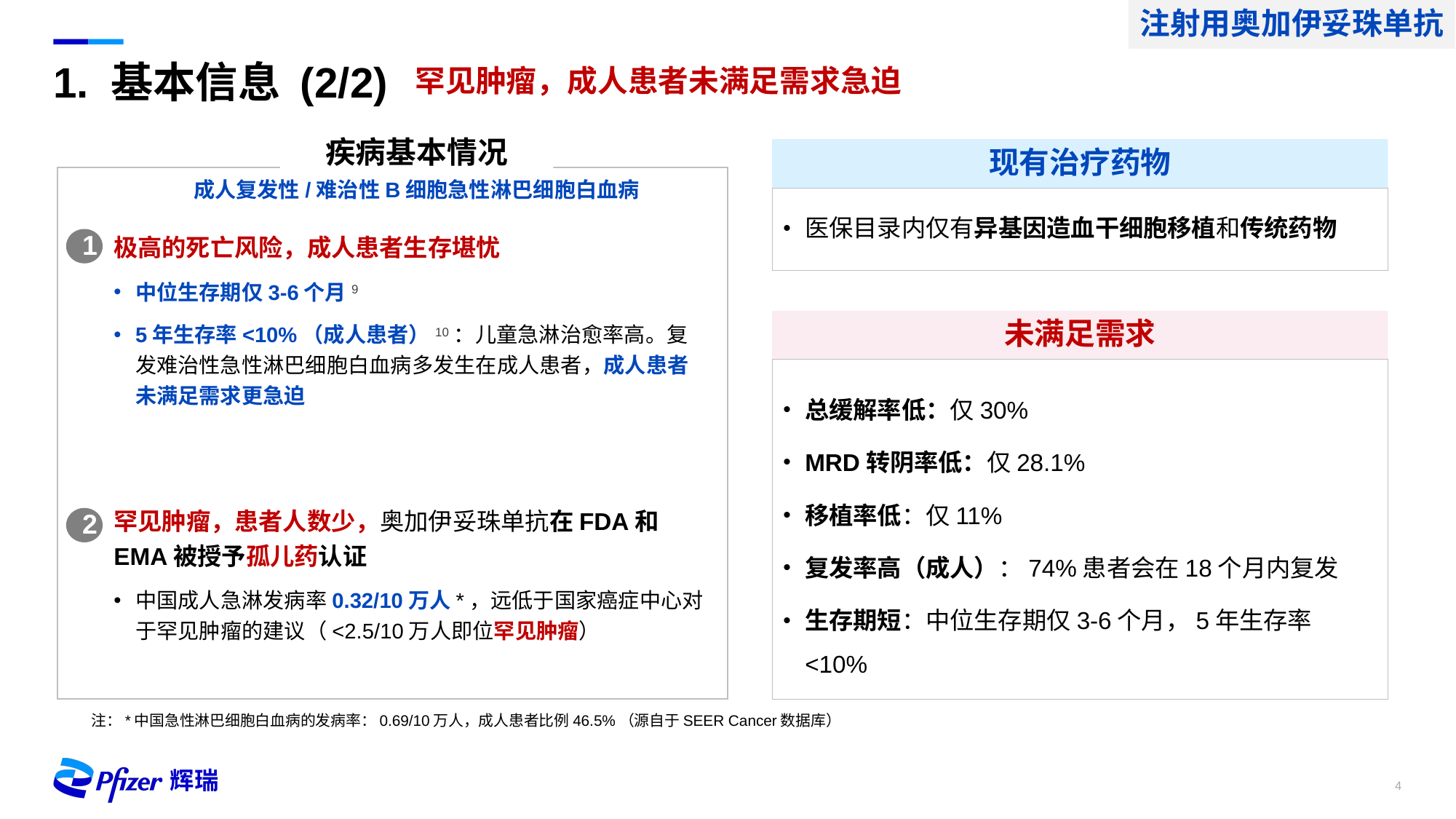

注射用奥加伊妥珠单抗
# 1. 基本信息 (2/2)
罕见肿瘤，成人患者未满足需求急迫
现有治疗药物
医保目录内仅有异基因造血干细胞移植和传统药物
疾病基本情况
成人复发性/难治性B细胞急性淋巴细胞白血病

极高的死亡风险，成人患者生存堪忧
中位生存期仅3-6个月9
5年生存率<10%（成人患者）10：儿童急淋治愈率高。复发难治性急性淋巴细胞白血病多发生在成人患者，成人患者未满足需求更急迫
1
罕见肿瘤，患者人数少，奥加伊妥珠单抗在FDA和EMA被授予孤儿药认证
中国成人急淋发病率0.32/10万人*，远低于国家癌症中心对于罕见肿瘤的建议（<2.5/10万人即位罕见肿瘤）
2
未满足需求
总缓解率低：仅30%
MRD转阴率低：仅28.1%
移植率低：仅11%
复发率高（成人）：74%患者会在18个月内复发
生存期短：中位生存期仅3-6个月，5年生存率<10%
注：*中国急性淋巴细胞白血病的发病率：0.69/10万人，成人患者比例46.5%（源自于SEER Cancer数据库）